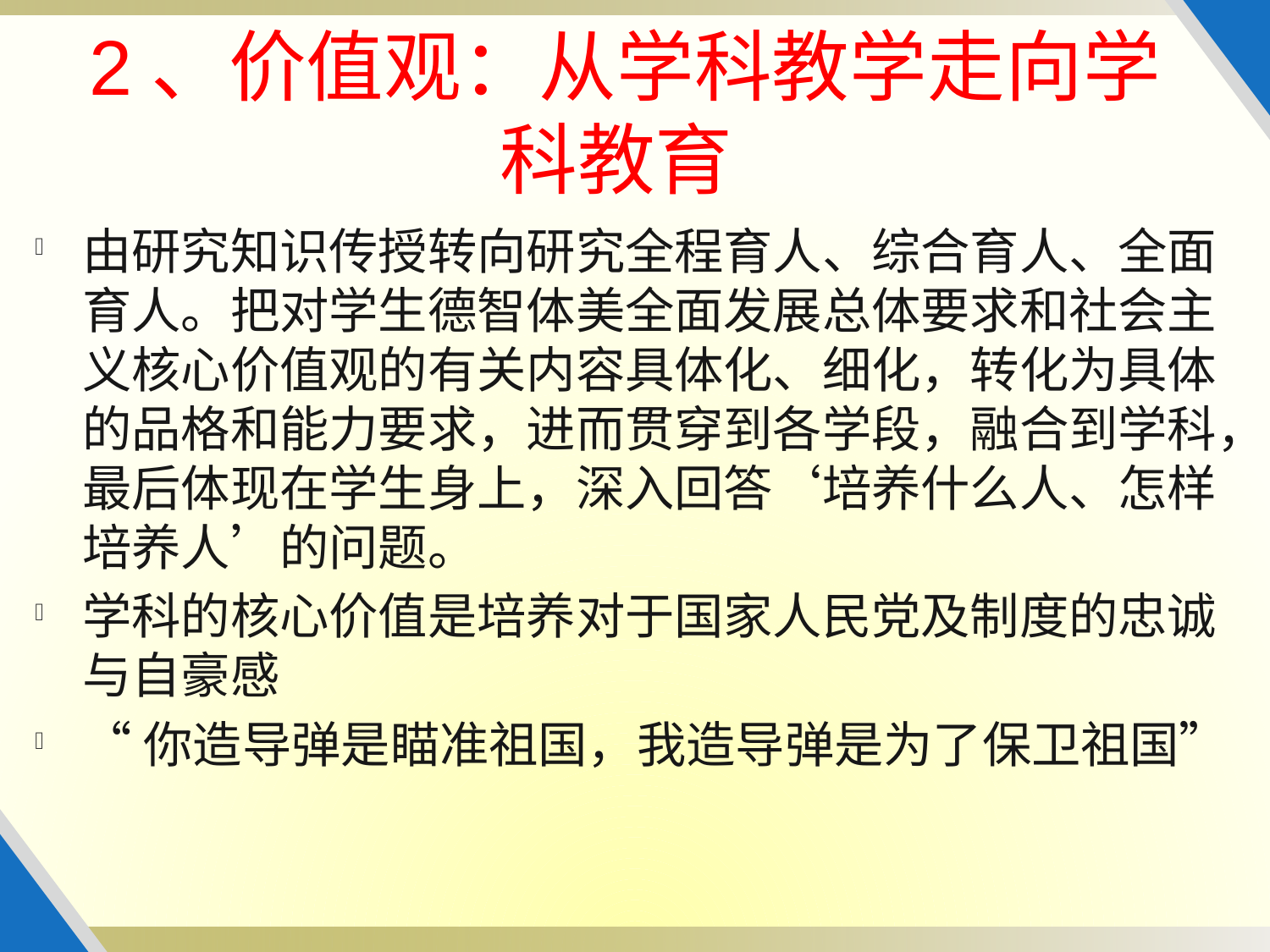

2、价值观：从学科教学走向学科教育
由研究知识传授转向研究全程育人、综合育人、全面育人。把对学生德智体美全面发展总体要求和社会主义核心价值观的有关内容具体化、细化，转化为具体的品格和能力要求，进而贯穿到各学段，融合到学科，最后体现在学生身上，深入回答‘培养什么人、怎样培养人’的问题。
学科的核心价值是培养对于国家人民党及制度的忠诚与自豪感
“你造导弹是瞄准祖国，我造导弹是为了保卫祖国”